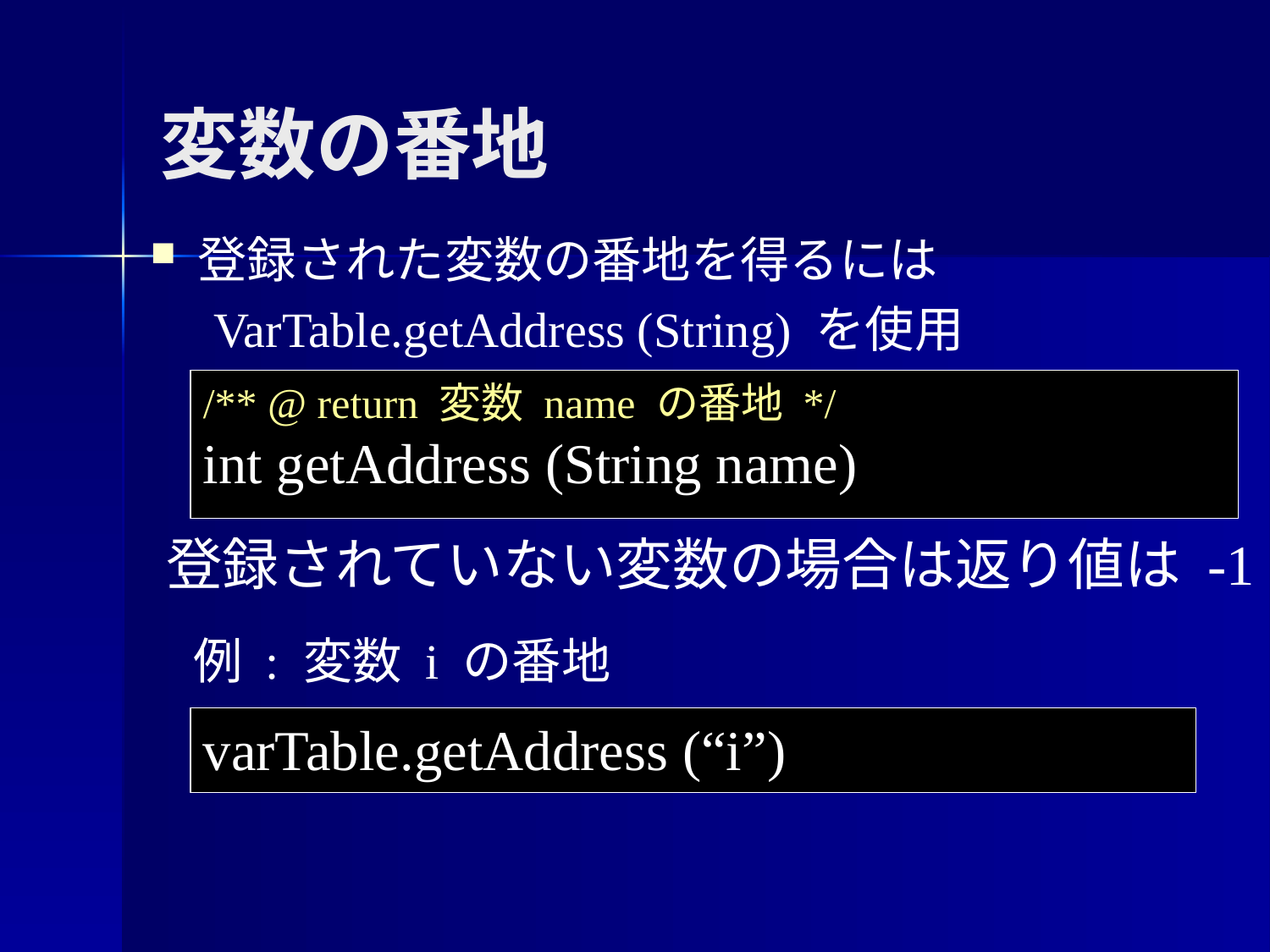

変数の番地
登録された変数の番地を得るには
VarTable.getAddress (String) を使用
/** @ return 変数 name の番地 */
int getAddress (String name)
登録されていない変数の場合は返り値は -1
例 : 変数 i の番地
varTable.getAddress (“i”)